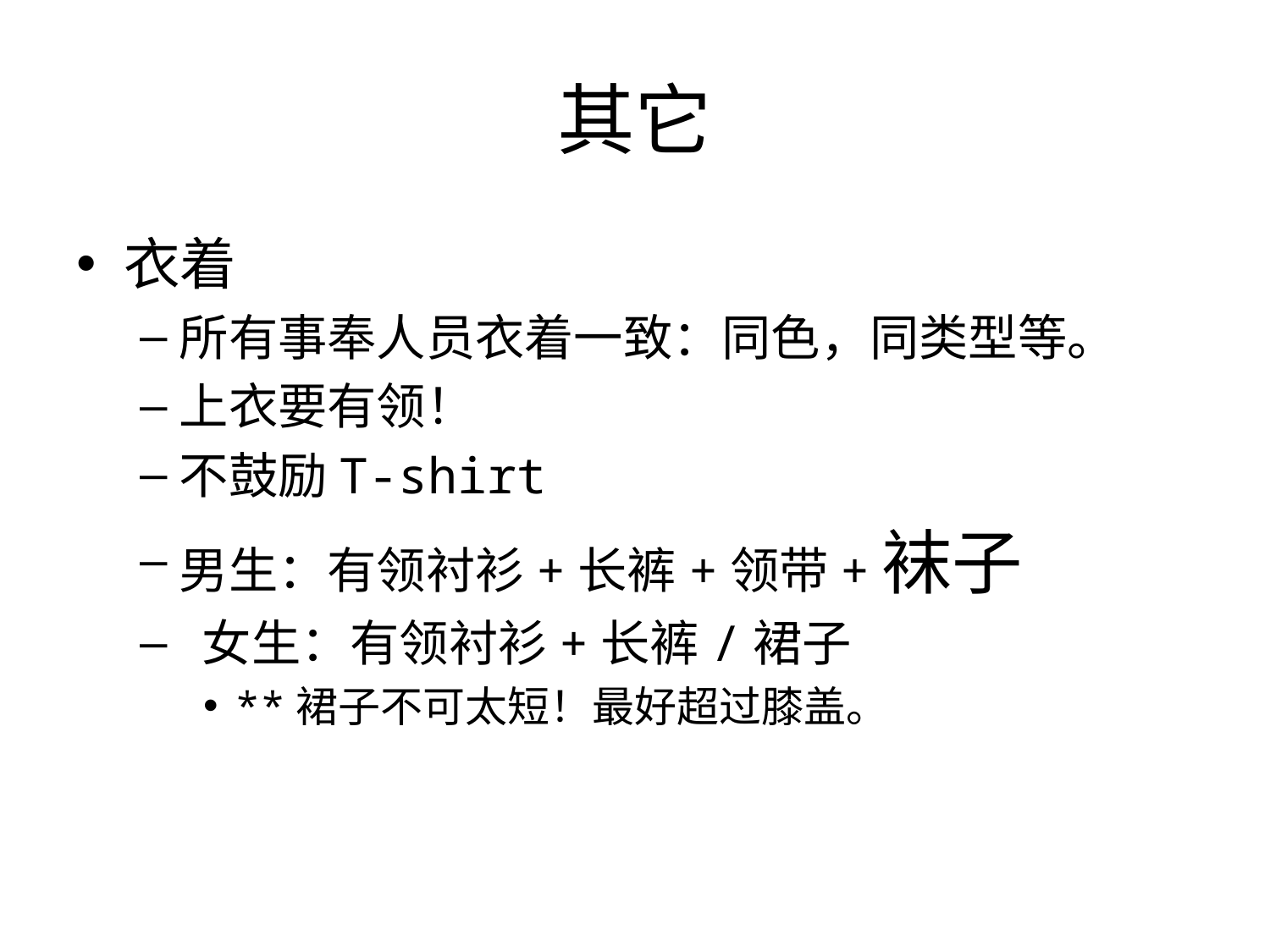

# 其它
衣着
所有事奉人员衣着一致：同色，同类型等。
上衣要有领！
不鼓励T-shirt
男生：有领衬衫+长裤+领带+袜子
 女生：有领衬衫+长裤/裙子
**裙子不可太短！最好超过膝盖。